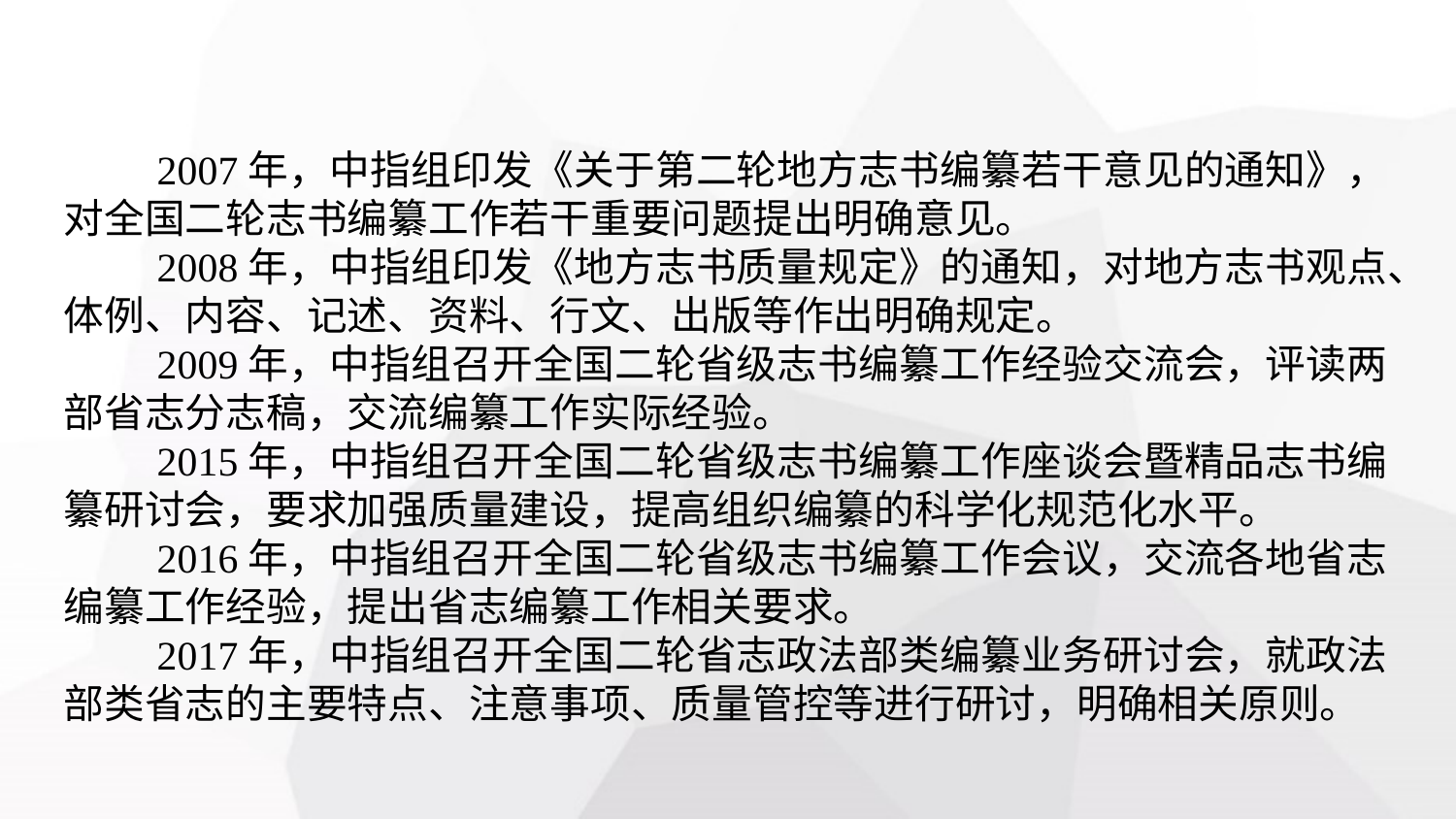

2007年，中指组印发《关于第二轮地方志书编纂若干意见的通知》，对全国二轮志书编纂工作若干重要问题提出明确意见。
         2008年，中指组印发《地方志书质量规定》的通知，对地方志书观点、体例、内容、记述、资料、行文、出版等作出明确规定。
         2009年，中指组召开全国二轮省级志书编纂工作经验交流会，评读两部省志分志稿，交流编纂工作实际经验。
         2015年，中指组召开全国二轮省级志书编纂工作座谈会暨精品志书编纂研讨会，要求加强质量建设，提高组织编纂的科学化规范化水平。
         2016年，中指组召开全国二轮省级志书编纂工作会议，交流各地省志编纂工作经验，提出省志编纂工作相关要求。
         2017年，中指组召开全国二轮省志政法部类编纂业务研讨会，就政法部类省志的主要特点、注意事项、质量管控等进行研讨，明确相关原则。